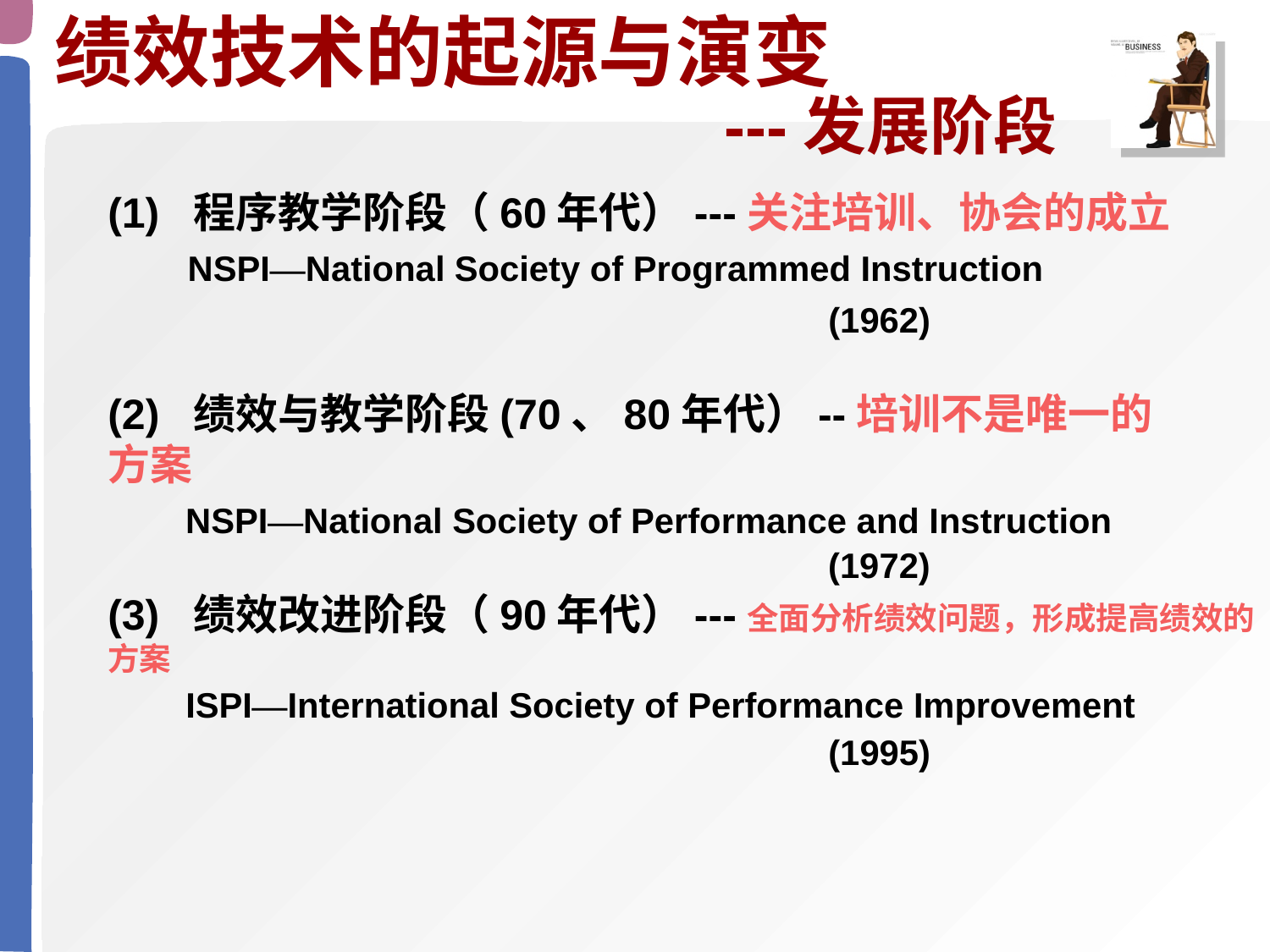

绩效技术的起源与演变
                               ---发展阶段
(1)  程序教学阶段（60年代）---关注培训、协会的成立
         NSPI—National Society of Programmed Instruction
                                                                          (1962)
(2)  绩效与教学阶段(70、80年代）--培训不是唯一的方案
        NSPI—National Society of Performance and Instruction
                                                                          (1972)
(3)  绩效改进阶段（90年代）---全面分析绩效问题，形成提高绩效的方案
        ISPI—International Society of Performance Improvement
                                                                          (1995)